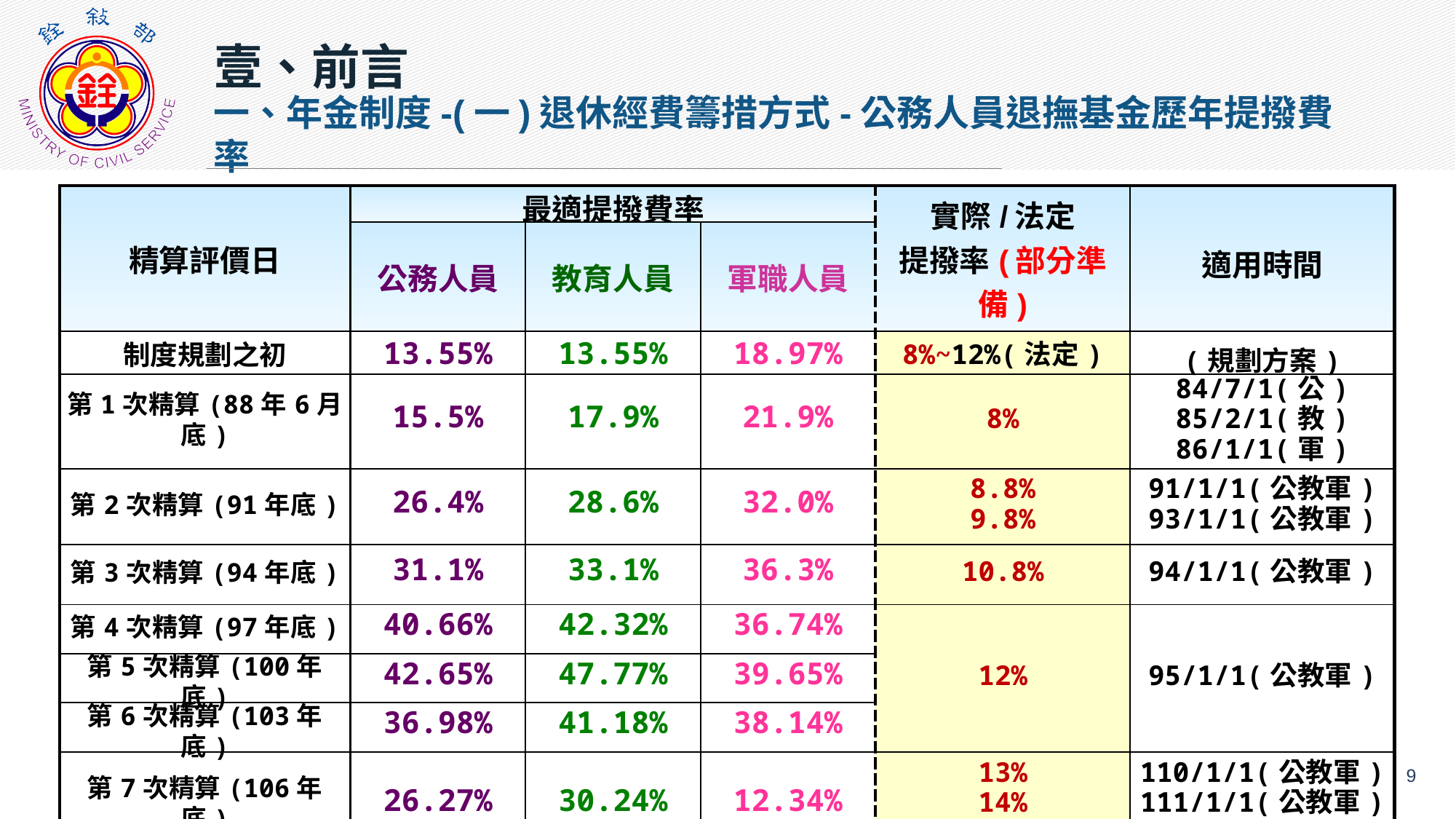

壹、前言
一、年金制度-(一)退休經費籌措方式-公務人員退撫基金歷年提撥費率
| 精算評價日 | 最適提撥費率 |  |  | 實際/法定 提撥率(部分準備) | 適用時間 |
| --- | --- | --- | --- | --- | --- |
|  | 公務人員 | 教育人員 | 軍職人員 |  |  |
| 制度規劃之初 | 13.55% | 13.55% | 18.97% | 8%~12%(法定) | (規劃方案) |
| 第1次精算(88年6月底) | 15.5% | 17.9% | 21.9% | 8% | 84/7/1(公) 85/2/1(教) 86/1/1(軍) |
| 第2次精算(91年底) | 26.4% | 28.6% | 32.0% | 8.8% 9.8% | 91/1/1(公教軍) 93/1/1(公教軍) |
| 第3次精算(94年底) | 31.1% | 33.1% | 36.3% | 10.8% | 94/1/1(公教軍) |
| 第4次精算(97年底) | 40.66% | 42.32% | 36.74% | 12% | 95/1/1(公教軍) |
| 第5次精算(100年底) | 42.65% | 47.77% | 39.65% |  |  |
| 第6次精算(103年底) | 36.98% | 41.18% | 38.14% |  |  |
| 第7次精算(106年底) | 26.27% | 30.24% | 12.34% | 13% 14% 15% | 110/1/1(公教軍) 111/1/1(公教軍) 112/1/1(公教軍) |